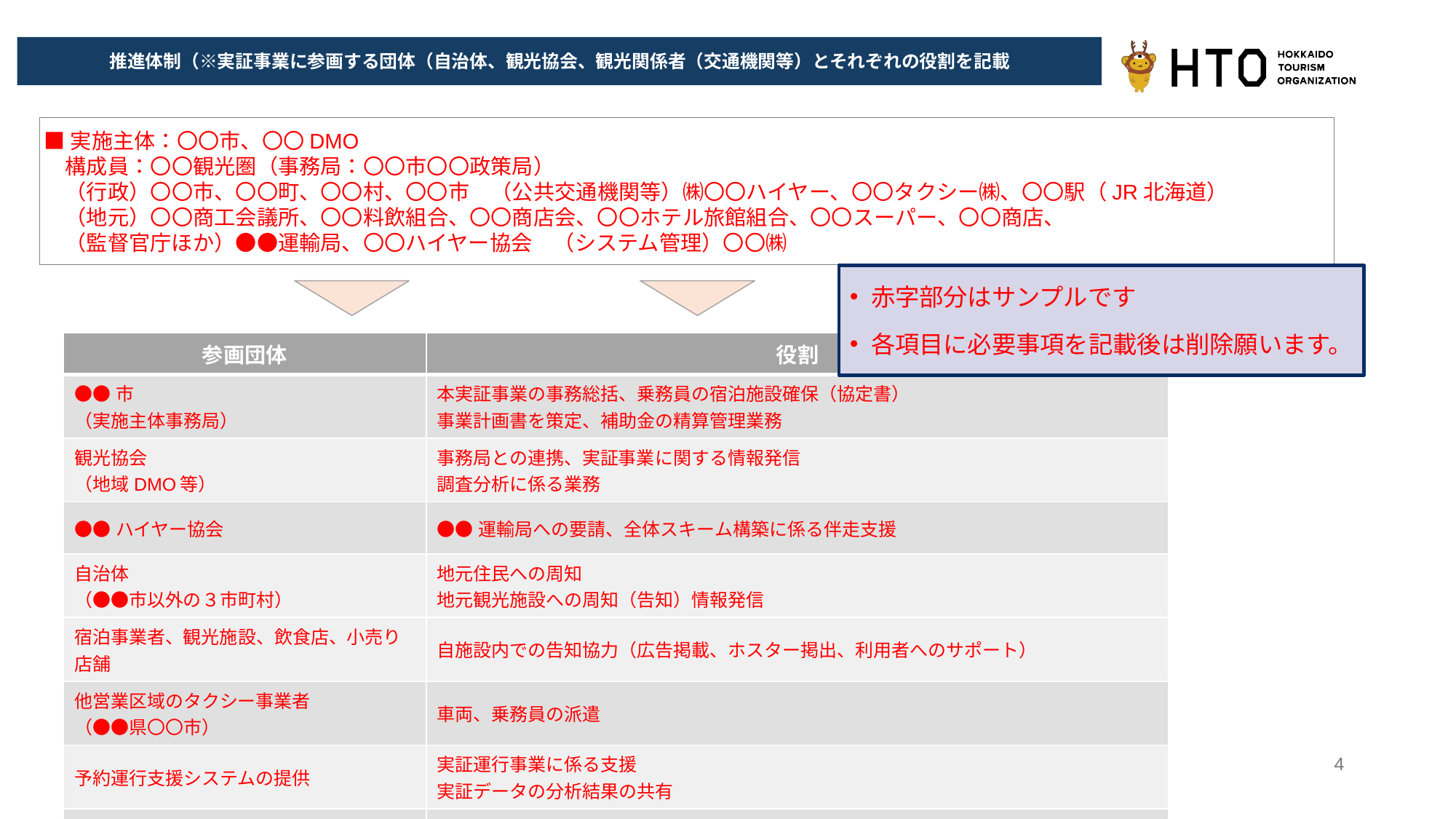

推進体制（※実証事業に参画する団体（自治体、観光協会、観光関係者（交通機関等）とそれぞれの役割を記載
■実施主体：〇〇市、〇〇DMO
　構成員：〇〇観光圏（事務局：〇〇市〇〇政策局）
　（行政）〇〇市、〇〇町、〇〇村、〇〇市　（公共交通機関等）㈱〇〇ハイヤー、〇〇タクシー㈱、〇〇駅（JR北海道）
　（地元）〇〇商工会議所、〇〇料飲組合、〇〇商店会、〇〇ホテル旅館組合、〇〇スーパー、〇〇商店、
　（監督官庁ほか）●●運輸局、〇〇ハイヤー協会　（システム管理）〇〇㈱
赤字部分はサンプルです
各項目に必要事項を記載後は削除願います。

| 参画団体 | 役割 |
| --- | --- |
| ●●市 （実施主体事務局） | 本実証事業の事務総括、乗務員の宿泊施設確保（協定書） 事業計画書を策定、補助金の精算管理業務 |
| 観光協会 （地域DMO等） | 事務局との連携、実証事業に関する情報発信 調査分析に係る業務 |
| ●●ハイヤー協会 | ●●運輸局への要請、全体スキーム構築に係る伴走支援​ |
| 自治体 （●●市以外の３市町村） | 地元住民への周知​ 地元観光施設への周知（告知）情報発信 |
| 宿泊事業者、観光施設、飲食店、小売り店舗 | 自施設内での告知協力（広告掲載、ホスター掲出、利用者へのサポート）​ |
| 他営業区域のタクシー事業者 （●●県〇〇市） | 車両、乗務員の派遣 |
| 予約運行支援システムの提供 | 実証運行事業に係る支援 実証データの分析結果の共有 |
| 地元タクシー事業者 （●●ハイヤー） | 旅客輸送に係る遠隔点呼 緊急時の対応窓口 |
4